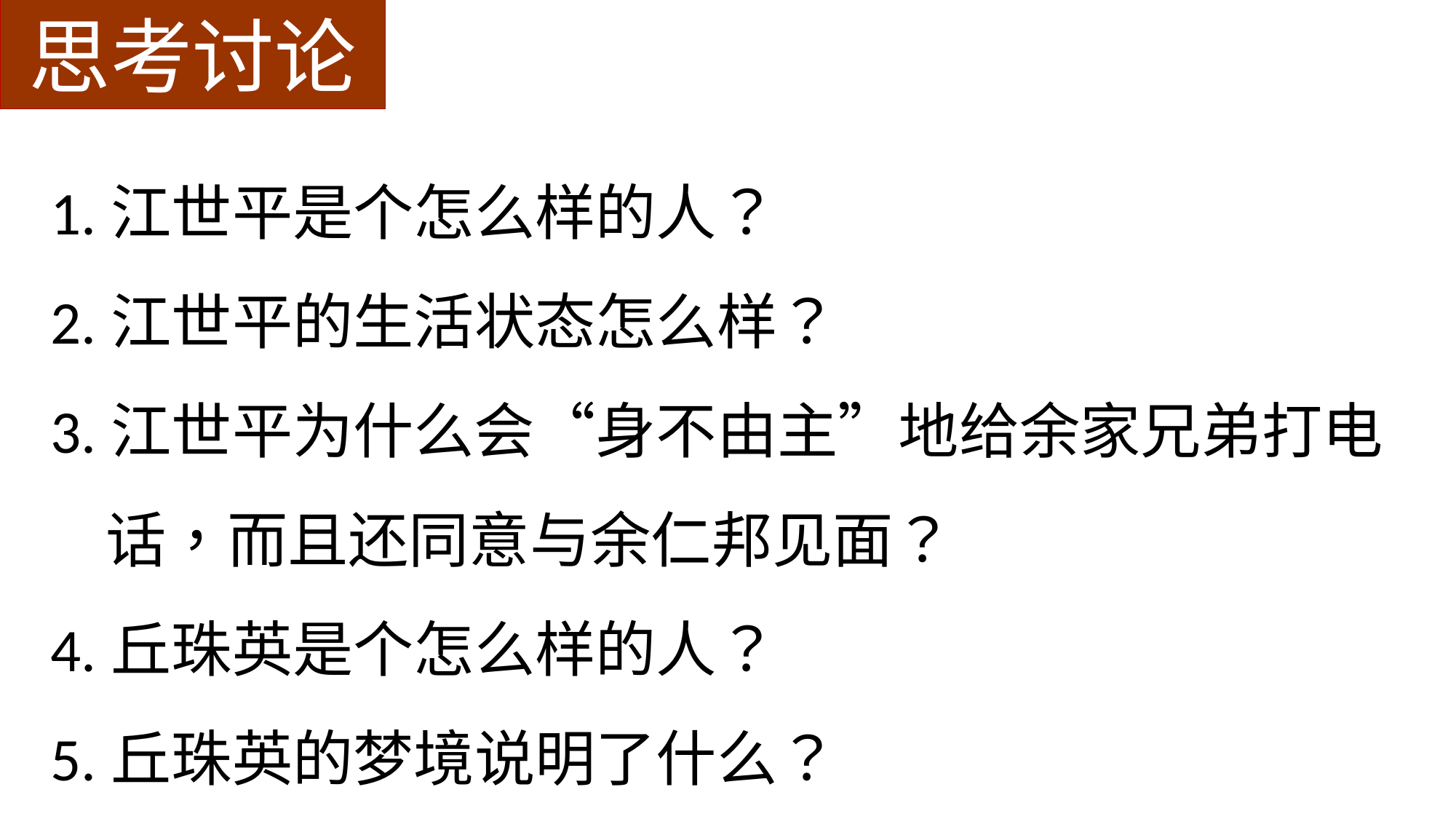

思考讨论
1.江世平是个怎么样的人？
2.江世平的生活状态怎么样？
3.江世平为什么会“身不由主”地给余家兄弟打电
   话，而且还同意与余仁邦见面？
4.丘珠英是个怎么样的人？
5.丘珠英的梦境说明了什么？